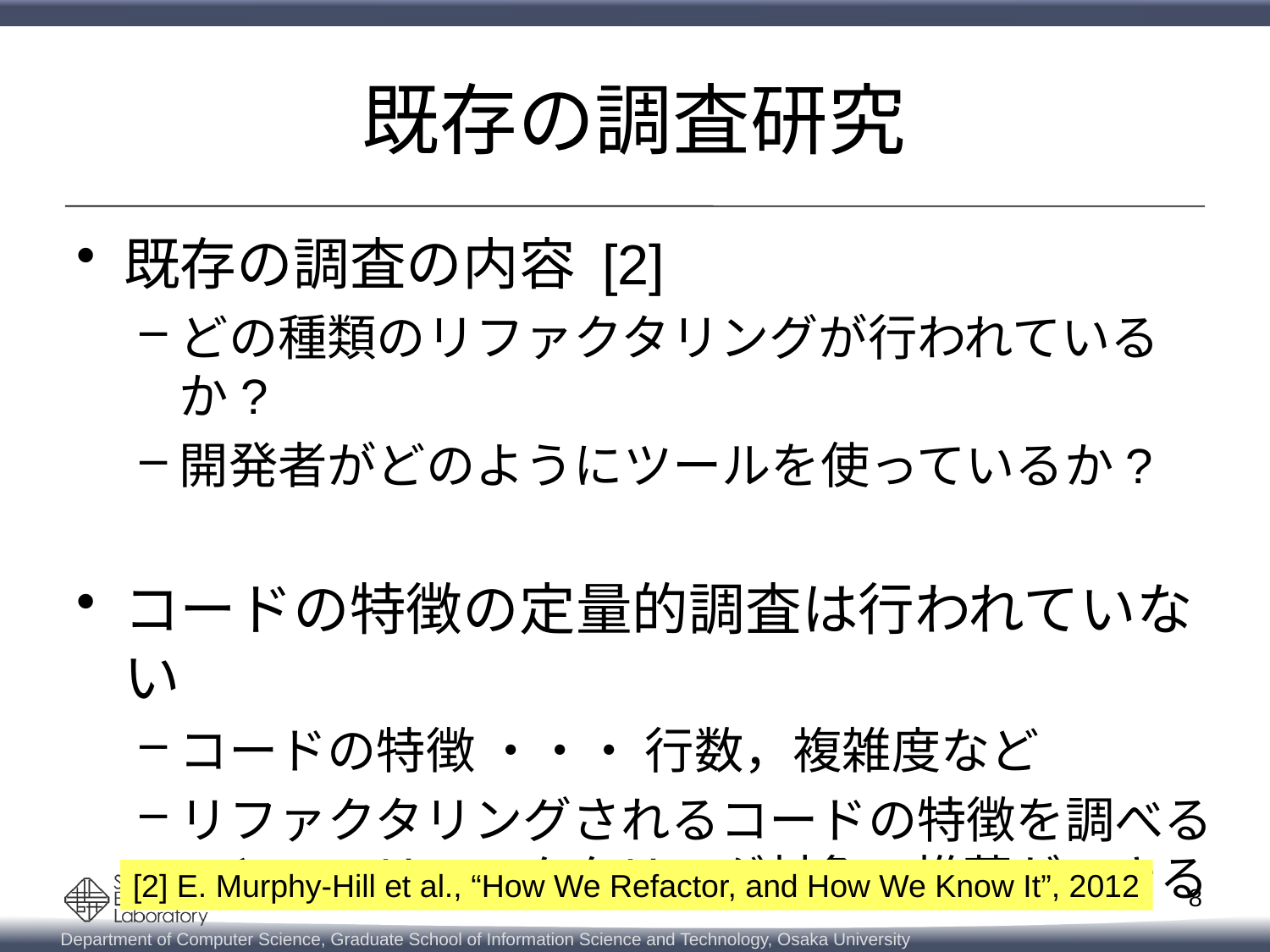

# 既存の調査研究
既存の調査の内容 [2]
どの種類のリファクタリングが行われているか?
開発者がどのようにツールを使っているか?

コードの特徴の定量的調査は行われていない
コードの特徴 ・・・ 行数，複雑度など
リファクタリングされるコードの特徴を調べることで，リファクタリング対象の推薦ができる
[2] E. Murphy-Hill et al., “How We Refactor, and How We Know It”, 2012
8